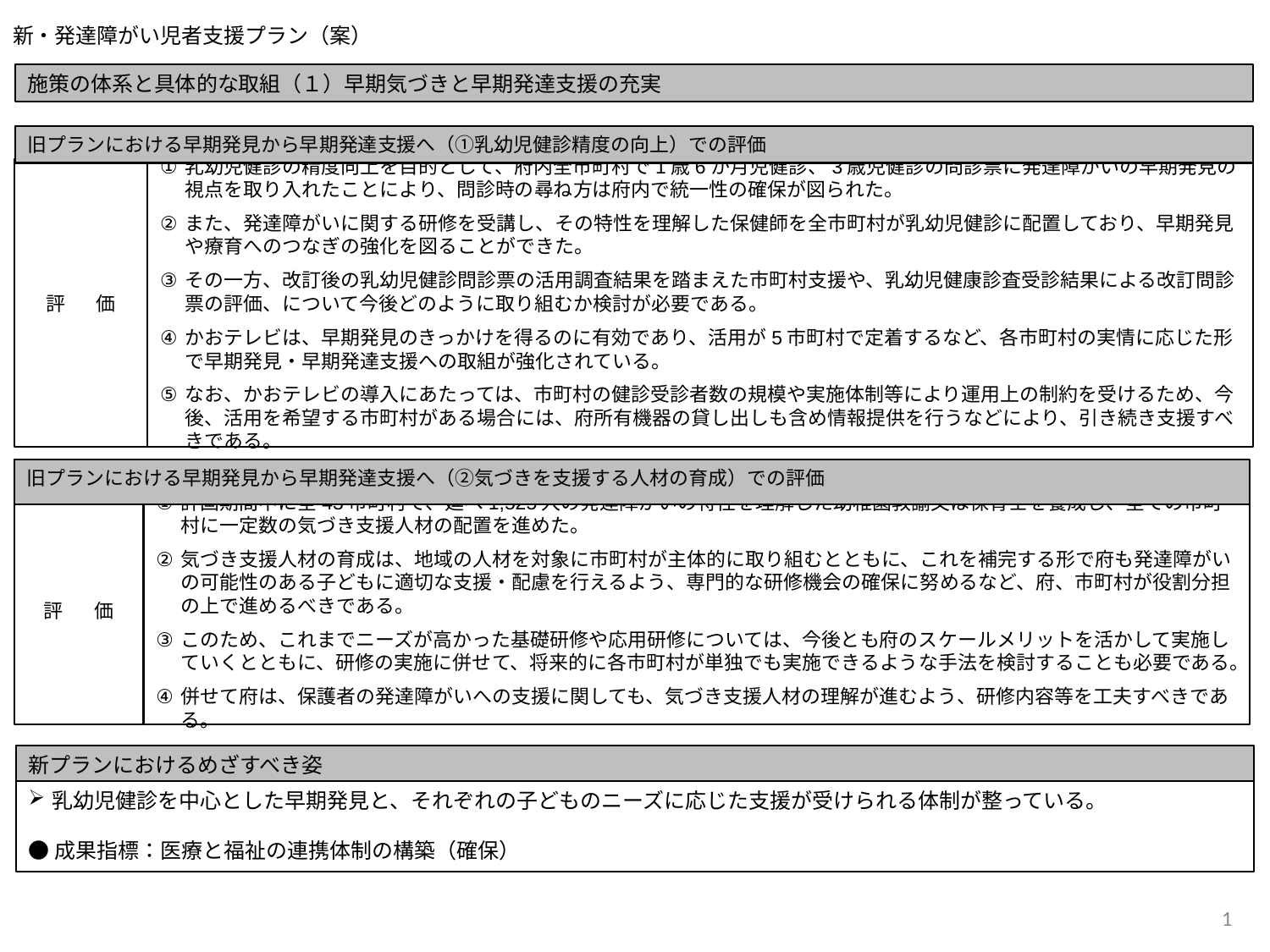

# 新・発達障がい児者支援プラン（案）
施策の体系と具体的な取組（１）早期気づきと早期発達支援の充実
旧プランにおける早期発見から早期発達支援へ（①乳幼児健診精度の向上）での評価
評       価
乳幼児健診の精度向上を目的として、府内全市町村で1歳6か月児健診、3歳児健診の問診票に発達障がいの早期発見の視点を取り入れたことにより、問診時の尋ね方は府内で統一性の確保が図られた。
また、発達障がいに関する研修を受講し、その特性を理解した保健師を全市町村が乳幼児健診に配置しており、早期発見や療育へのつなぎの強化を図ることができた。
その一方、改訂後の乳幼児健診問診票の活用調査結果を踏まえた市町村支援や、乳幼児健康診査受診結果による改訂問診票の評価、について今後どのように取り組むか検討が必要である。
かおテレビは、早期発見のきっかけを得るのに有効であり、活用が5市町村で定着するなど、各市町村の実情に応じた形で早期発見・早期発達支援への取組が強化されている。
なお、かおテレビの導入にあたっては、市町村の健診受診者数の規模や実施体制等により運用上の制約を受けるため、今後、活用を希望する市町村がある場合には、府所有機器の貸し出しも含め情報提供を行うなどにより、引き続き支援すべきである。

旧プランにおける早期発見から早期発達支援へ（②気づきを支援する人材の育成）での評価
評       価
計画期間中に全43市町村で、延べ1,525人の発達障がいの特性を理解した幼稚園教諭又は保育士を養成し、全ての市町村に一定数の気づき支援人材の配置を進めた。
気づき支援人材の育成は、地域の人材を対象に市町村が主体的に取り組むとともに、これを補完する形で府も発達障がいの可能性のある子どもに適切な支援・配慮を行えるよう、専門的な研修機会の確保に努めるなど、府、市町村が役割分担の上で進めるべきである。
このため、これまでニーズが高かった基礎研修や応用研修については、今後とも府のスケールメリットを活かして実施していくとともに、研修の実施に併せて、将来的に各市町村が単独でも実施できるような手法を検討することも必要である。
併せて府は、保護者の発達障がいへの支援に関しても、気づき支援人材の理解が進むよう、研修内容等を工夫すべきである。
新プランにおけるめざすべき姿
乳幼児健診を中心とした早期発見と、それぞれの子どものニーズに応じた支援が受けられる体制が整っている。

●成果指標：医療と福祉の連携体制の構築（確保）

1